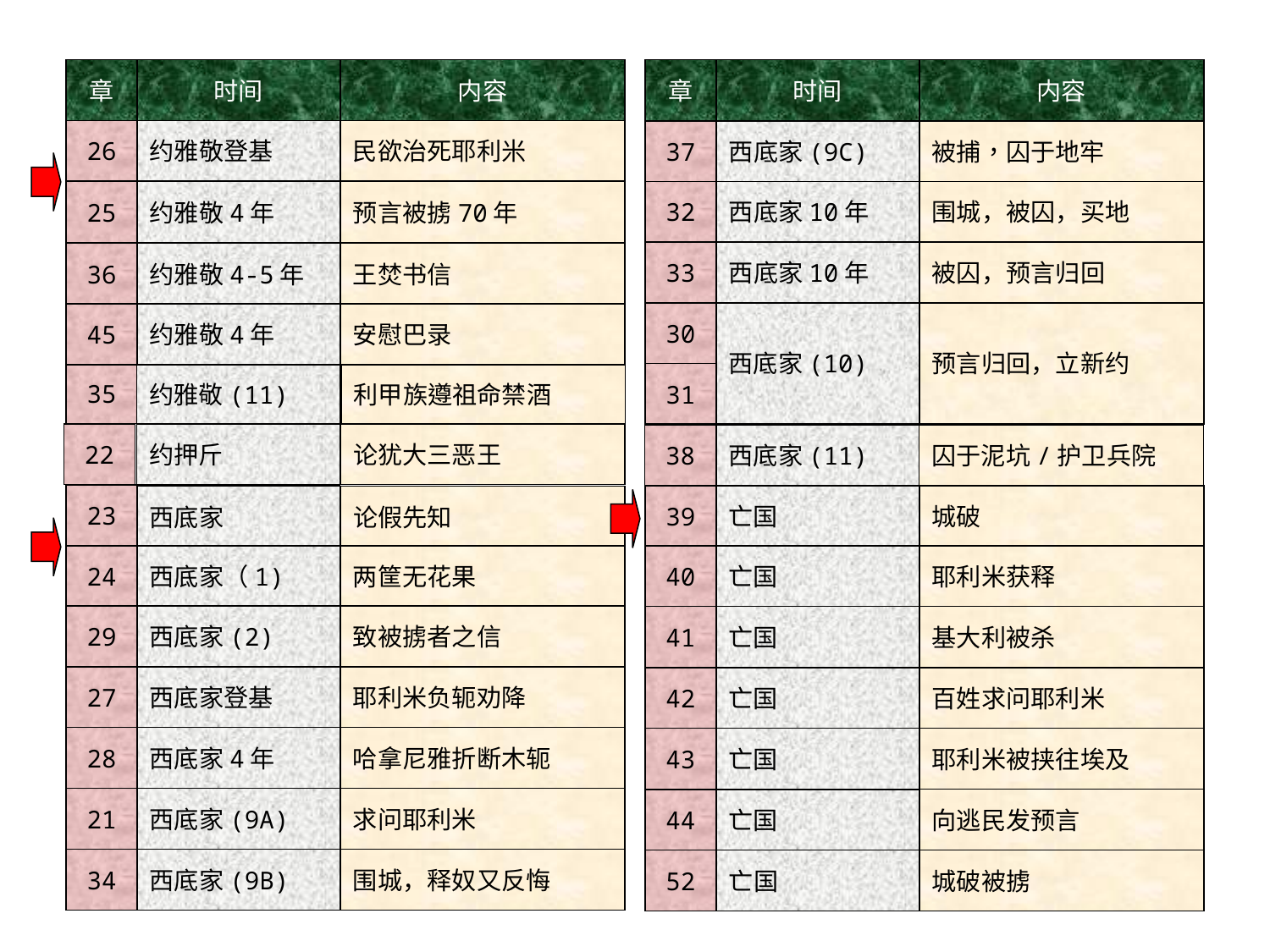

章
时间
内容
章
时间
内容
26
约雅敬登基
民欲治死耶利米
37
西底家(9C)
被捕，囚于地牢

32
西底家10年
围城，被囚，买地
25
约雅敬4年
预言被掳70年
33
西底家10年
被囚，预言归回
36
约雅敬4-5年
王焚书信
西底家(10)
预言归回，立新约
30
45
约雅敬4年
安慰巴录
35
31
约雅敬(11)
利甲族遵祖命禁酒
22
论犹大三恶王
约押斤
38
西底家(11)
囚于泥坑/护卫兵院
23
39
亡国
城破
西底家
论假先知

24
西底家（1)
两筐无花果
40
亡国
耶利米获释
29
西底家(2)
致被掳者之信
41
亡国
基大利被杀
27
西底家登基
耶利米负轭劝降
42
亡国
百姓求问耶利米
28
西底家4年
哈拿尼雅折断木轭
43
亡国
耶利米被挟往埃及
21
西底家(9A)
求问耶利米
向逃民发预言
44
亡国
34
西底家(9B)
围城，释奴又反悔
52
亡国
城破被掳